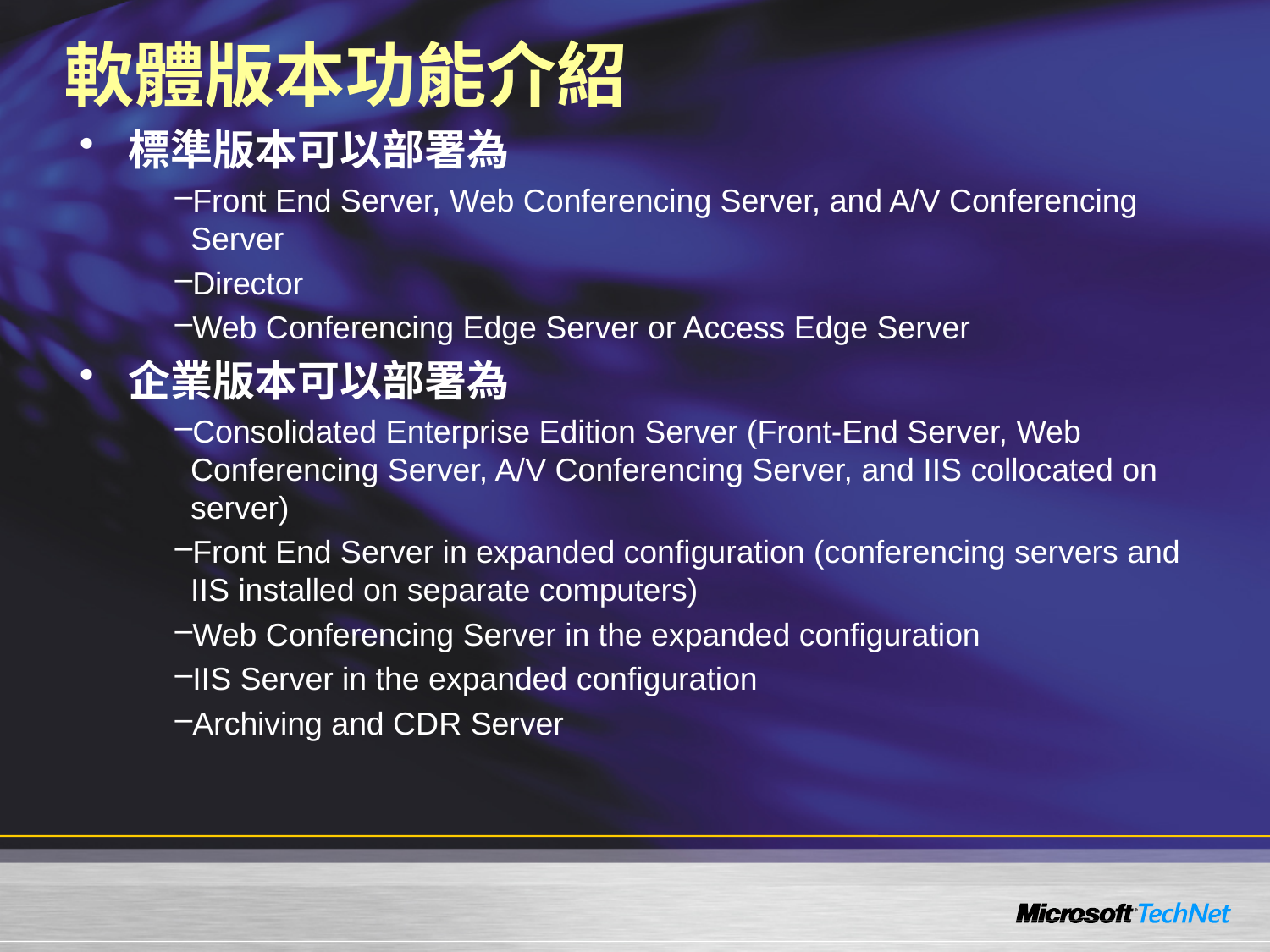

# 軟體版本功能介紹
標準版本可以部署為
Front End Server, Web Conferencing Server, and A/V Conferencing Server
Director
Web Conferencing Edge Server or Access Edge Server
企業版本可以部署為
Consolidated Enterprise Edition Server (Front-End Server, Web Conferencing Server, A/V Conferencing Server, and IIS collocated on server)
Front End Server in expanded configuration (conferencing servers and IIS installed on separate computers)
Web Conferencing Server in the expanded configuration
IIS Server in the expanded configuration
Archiving and CDR Server